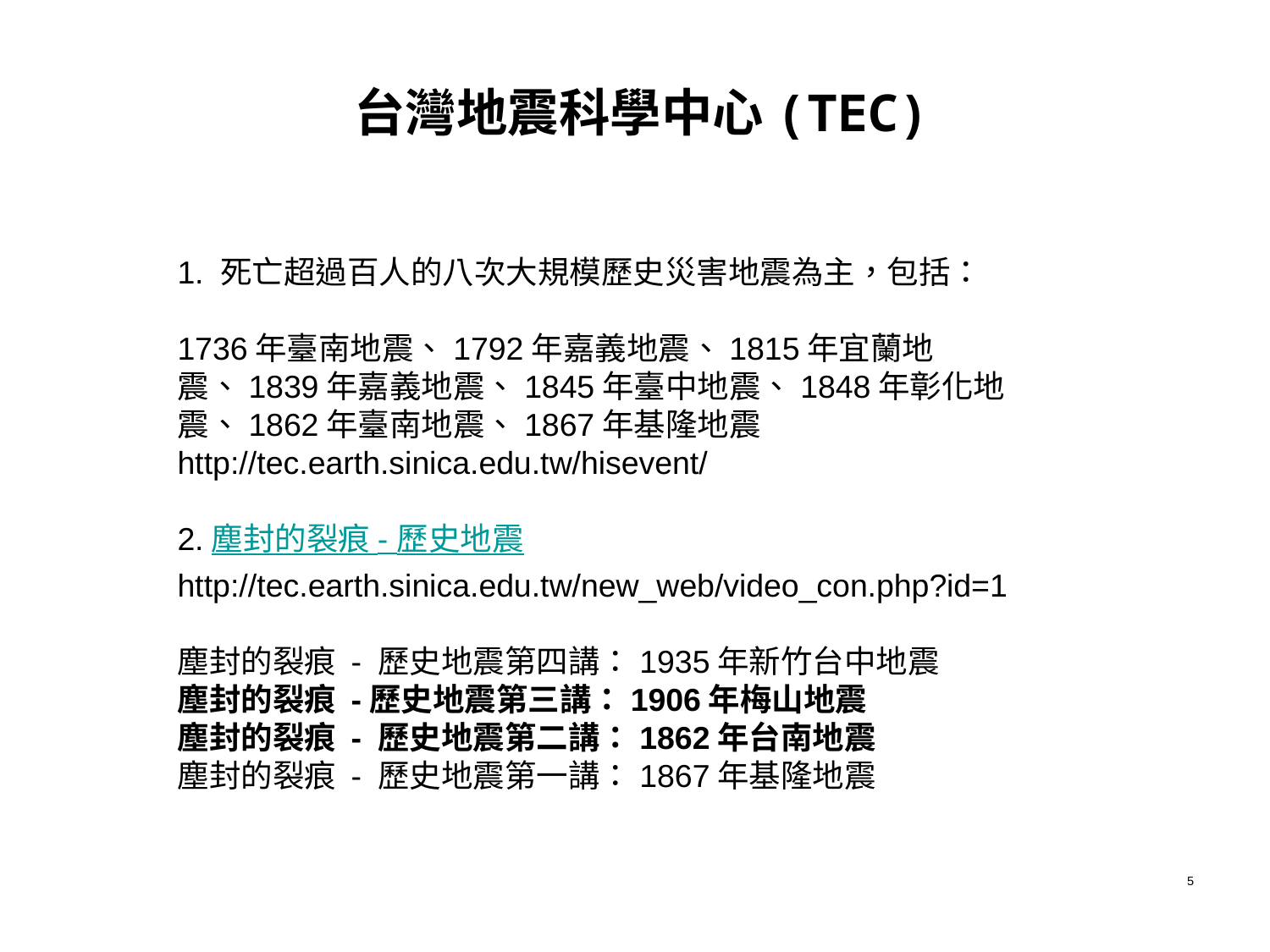

# 台灣地震科學中心(TEC)
1. 死亡超過百人的八次大規模歷史災害地震為主，包括：

1736年臺南地震、1792年嘉義地震、1815年宜蘭地震、1839年嘉義地震、1845年臺中地震、1848年彰化地震、1862年臺南地震、1867年基隆地震
http://tec.earth.sinica.edu.tw/hisevent/

2.塵封的裂痕 - 歷史地震
http://tec.earth.sinica.edu.tw/new_web/video_con.php?id=1

塵封的裂痕 - 歷史地震第四講：1935年新竹台中地震
塵封的裂痕 -歷史地震第三講：1906年梅山地震
塵封的裂痕 - 歷史地震第二講：1862年台南地震
塵封的裂痕 - 歷史地震第一講：1867年基隆地震

5